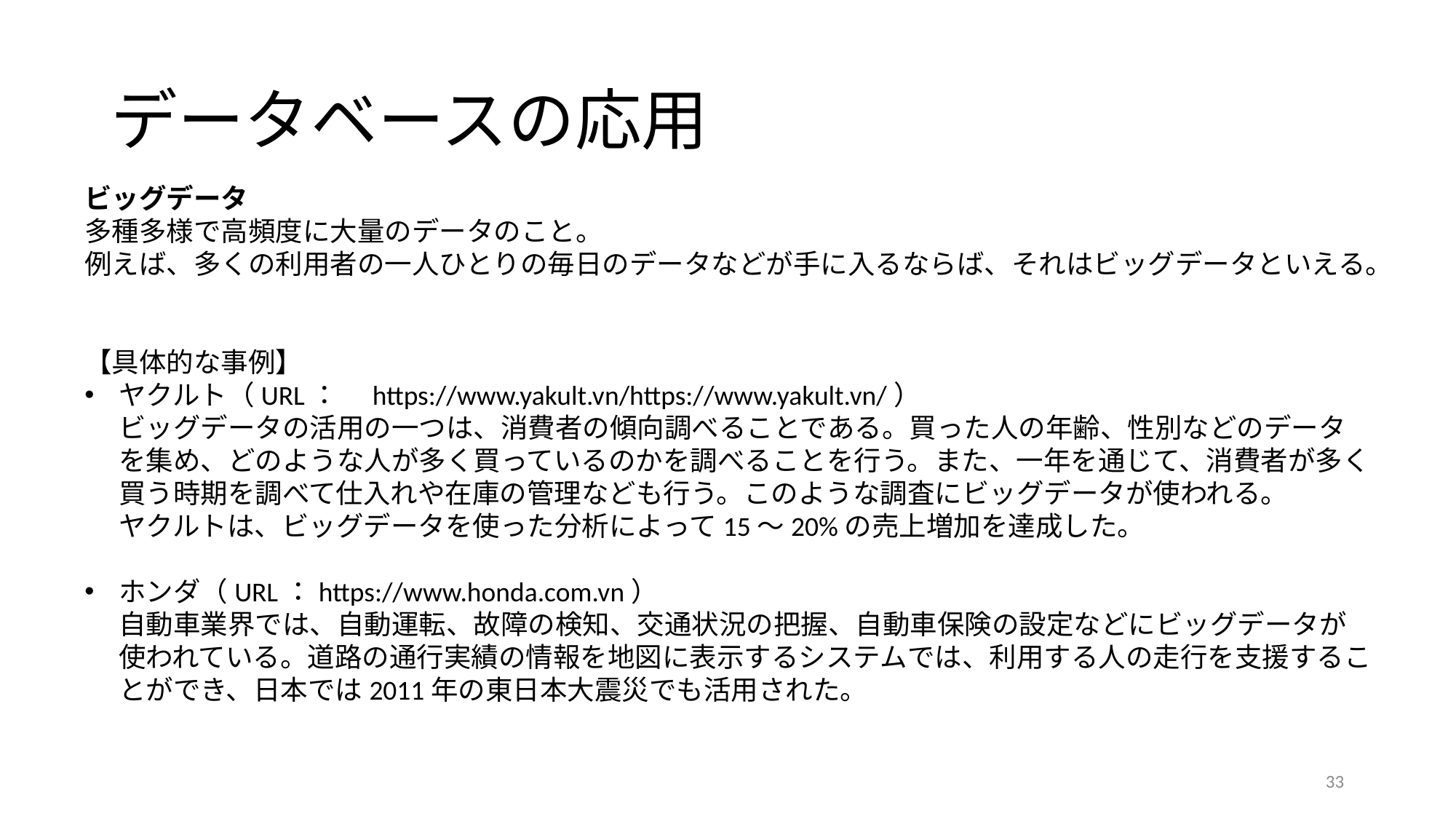

# データベースの応用
ビッグデータ
多種多様で高頻度に大量のデータのこと。
例えば、多くの利用者の一人ひとりの毎日のデータなどが手に入るならば、それはビッグデータといえる。

【具体的な事例】
ヤクルト（URL：　https://www.yakult.vn/https://www.yakult.vn/）
ビッグデータの活用の一つは、消費者の傾向調べることである。買った人の年齢、性別などのデータを集め、どのような人が多く買っているのかを調べることを行う。また、一年を通じて、消費者が多く買う時期を調べて仕入れや在庫の管理なども行う。このような調査にビッグデータが使われる。
ヤクルトは、ビッグデータを使った分析によって15～20%の売上増加を達成した。

ホンダ（URL：https://www.honda.com.vn）
自動車業界では、自動運転、故障の検知、交通状況の把握、自動車保険の設定などにビッグデータが使われている。道路の通行実績の情報を地図に表示するシステムでは、利用する人の走行を支援することができ、日本では2011年の東日本大震災でも活用された。

33